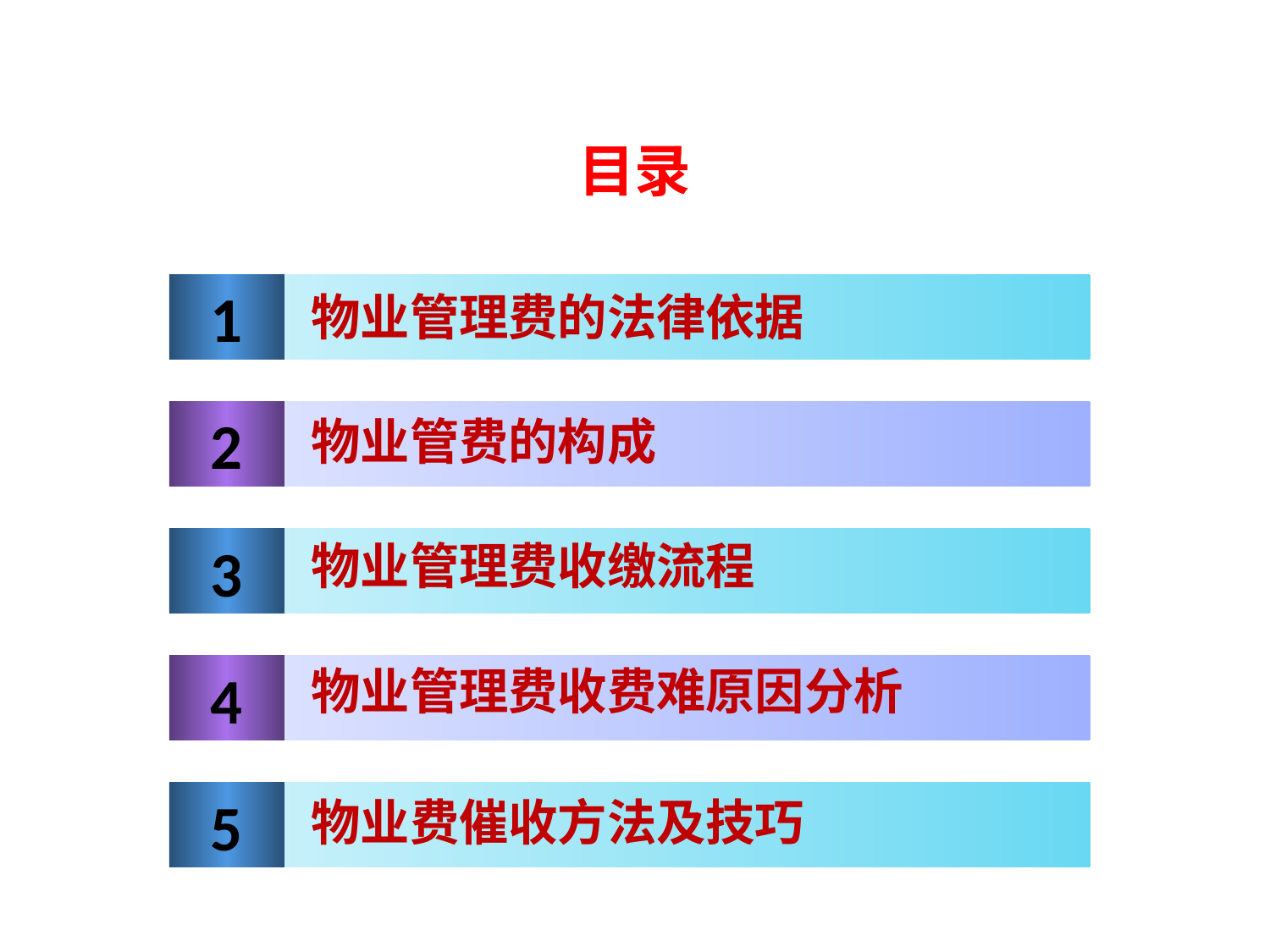

目录
1

物业管理费的法律依据
2

物业管费的构成
3

物业管理费收缴流程
物业管理费收费难原因分析
4

5

物业费催收方法及技巧